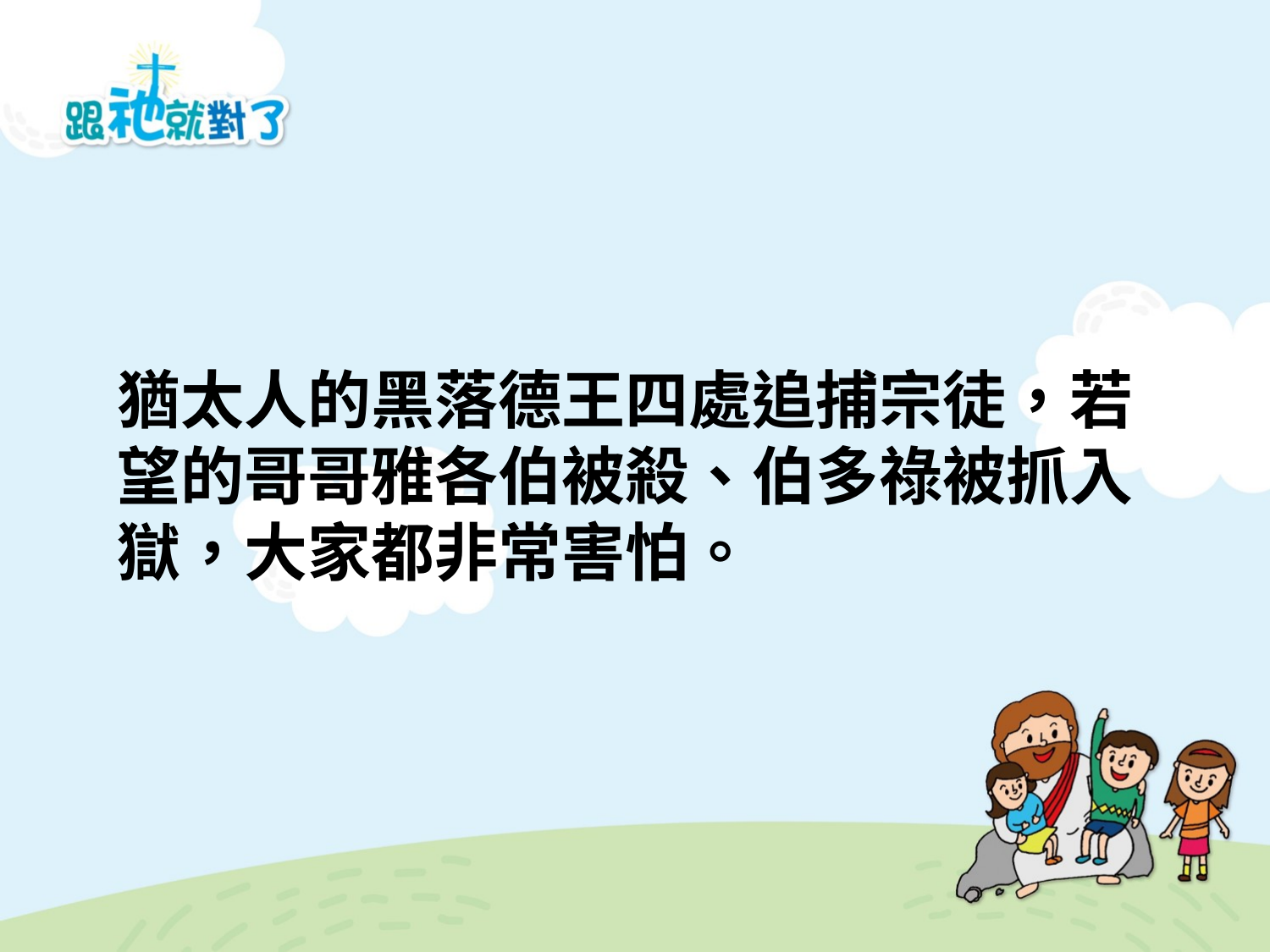

猶太人的黑落德王四處追捕宗徒，若望的哥哥雅各伯被殺、伯多祿被抓入獄，大家都非常害怕。